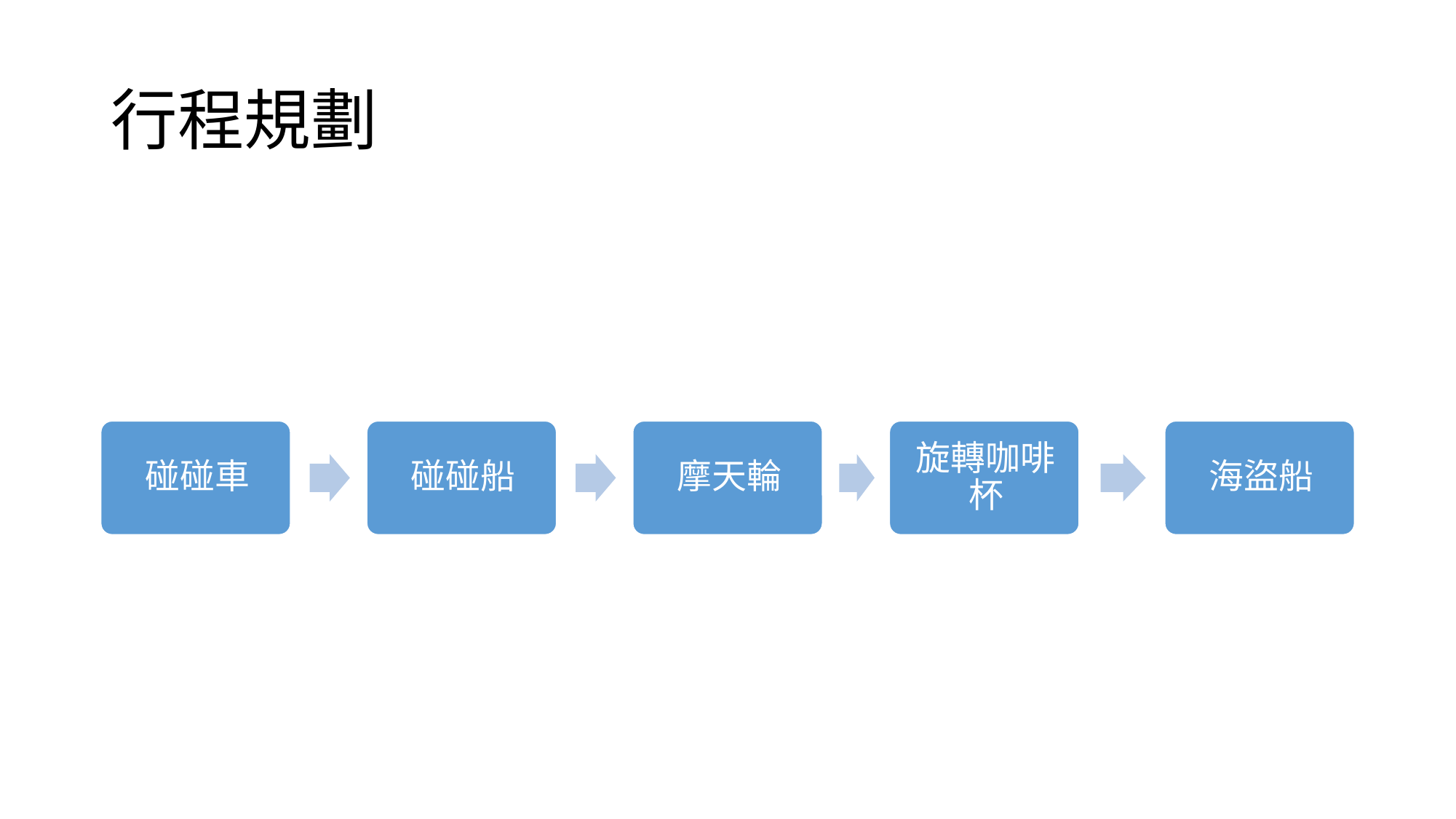

# 行程規劃
碰碰車

碰碰船

摩天輪

旋轉咖啡杯

海盜船